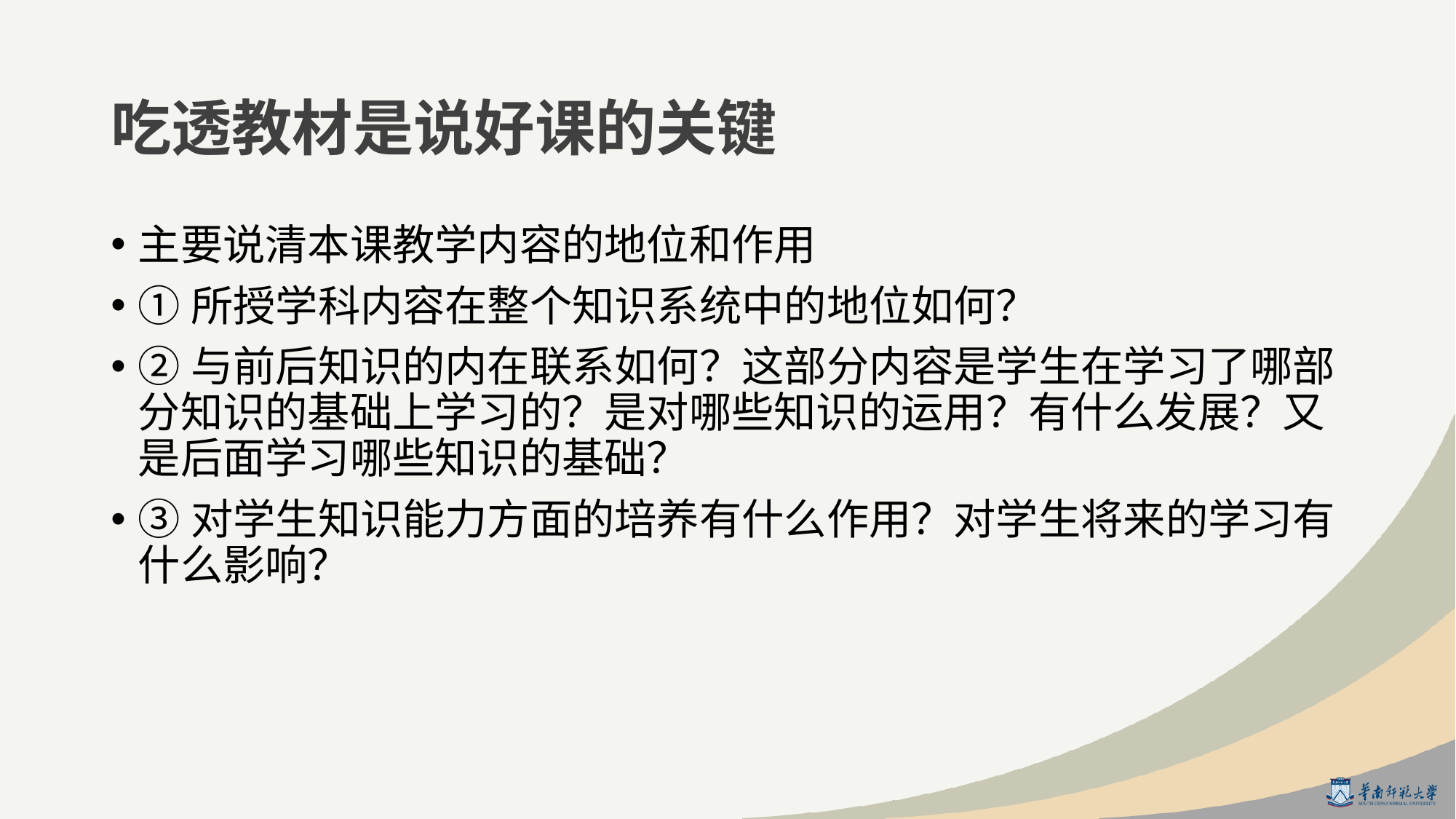

# 吃透教材是说好课的关键
主要说清本课教学内容的地位和作用
①所授学科内容在整个知识系统中的地位如何？
②与前后知识的内在联系如何？这部分内容是学生在学习了哪部分知识的基础上学习的？是对哪些知识的运用？有什么发展？又是后面学习哪些知识的基础？
③对学生知识能力方面的培养有什么作用？对学生将来的学习有什么影响？